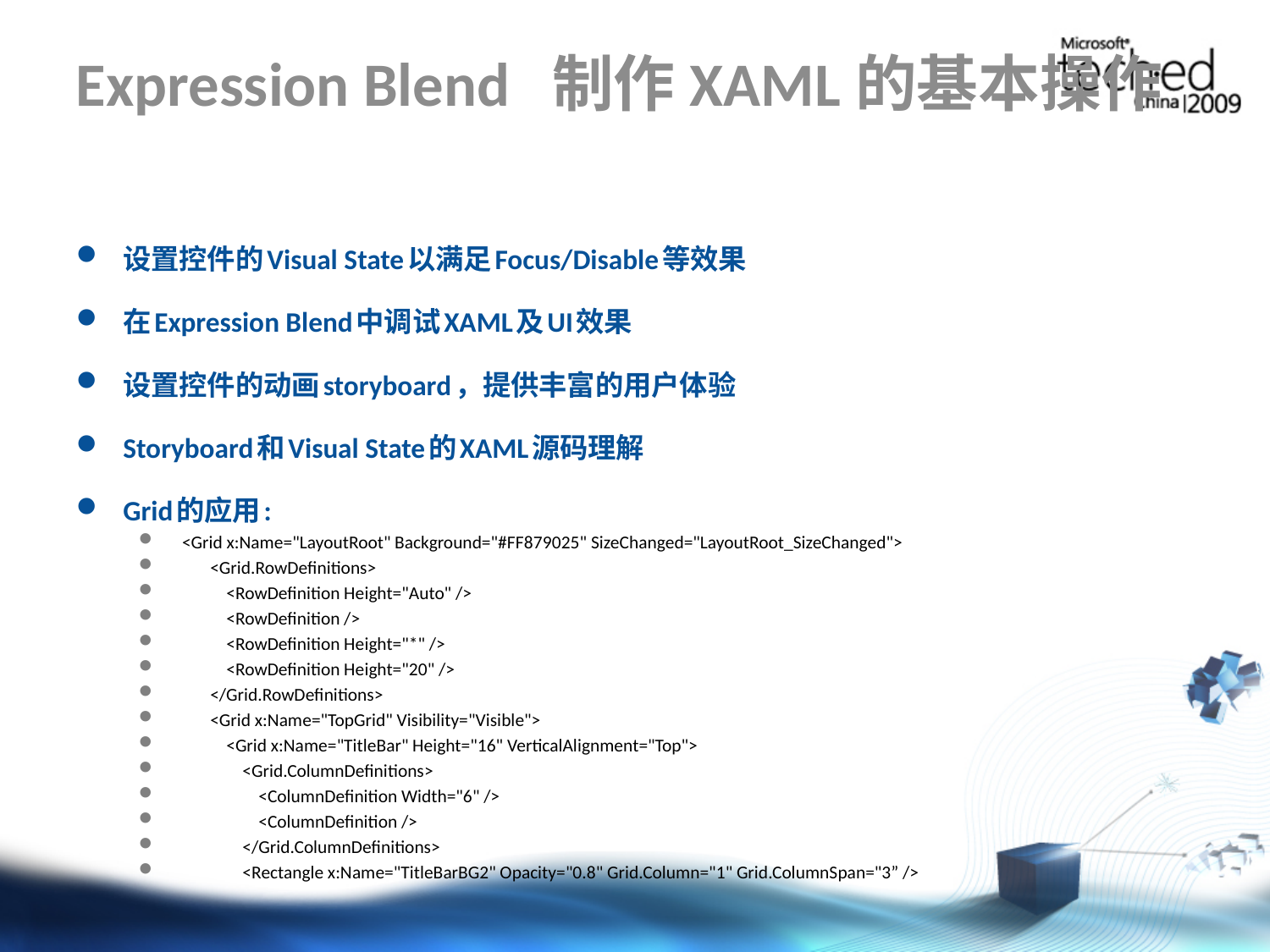

# Expression Blend  制作XAML的基本操作
设置控件的Visual State以满足Focus/Disable等效果
在Expression Blend中调试XAML及UI效果
设置控件的动画storyboard，提供丰富的用户体验
Storyboard和Visual State的XAML源码理解
Grid的应用:
 <Grid x:Name="LayoutRoot" Background="#FF879025" SizeChanged="LayoutRoot_SizeChanged">
        <Grid.RowDefinitions>
            <RowDefinition Height="Auto" />
            <RowDefinition />
            <RowDefinition Height="*" />
            <RowDefinition Height="20" />
        </Grid.RowDefinitions>
        <Grid x:Name="TopGrid" Visibility="Visible">
            <Grid x:Name="TitleBar" Height="16" VerticalAlignment="Top">
                <Grid.ColumnDefinitions>
                    <ColumnDefinition Width="6" />
                    <ColumnDefinition />
                </Grid.ColumnDefinitions>
                <Rectangle x:Name="TitleBarBG2" Opacity="0.8" Grid.Column="1" Grid.ColumnSpan="3” />